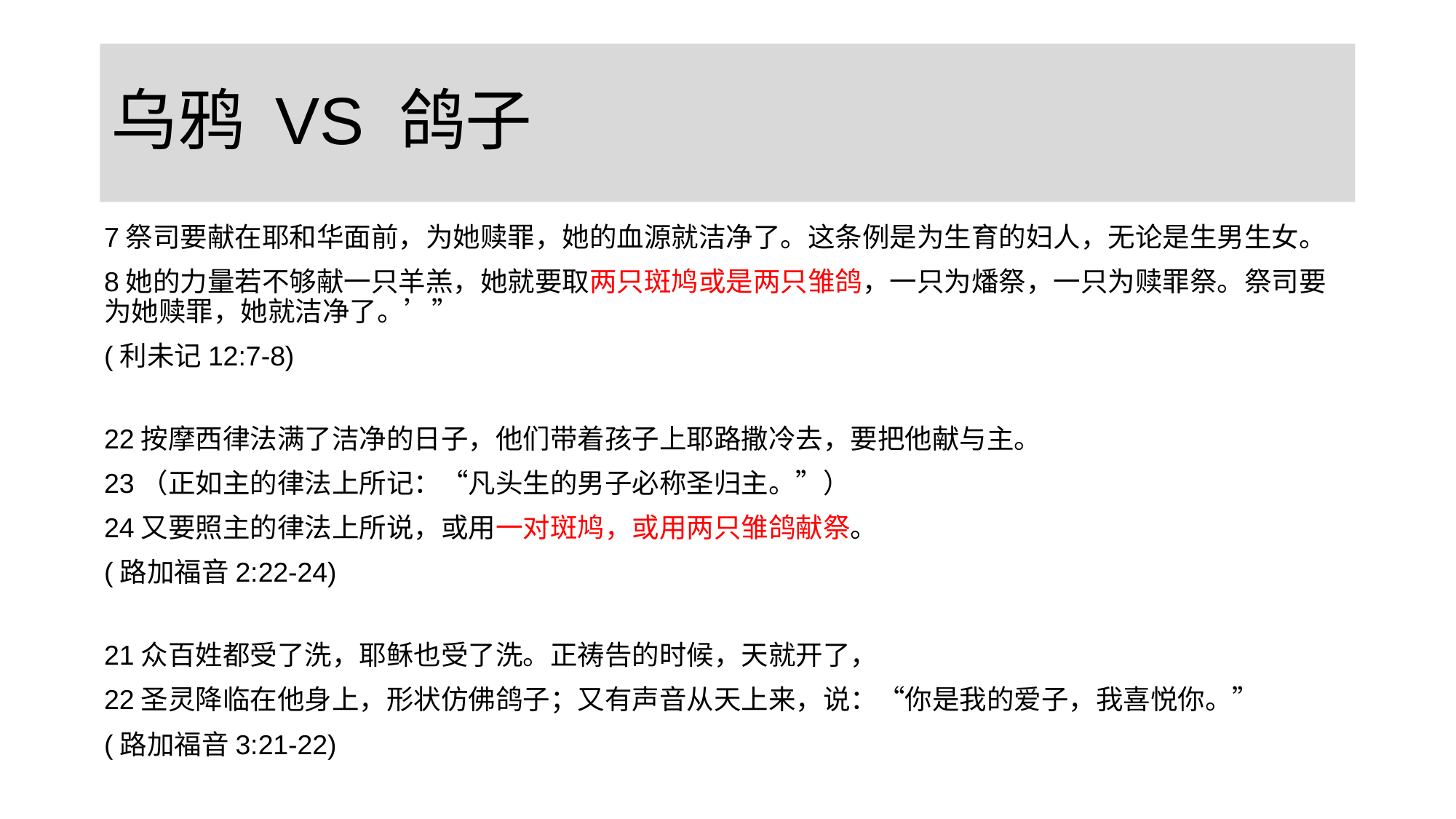

# 乌鸦 VS 鸽子
7祭司要献在耶和华面前，为她赎罪，她的血源就洁净了。这条例是为生育的妇人，无论是生男生女。
8她的力量若不够献一只羊羔，她就要取两只斑鸠或是两只雏鸽，一只为燔祭，一只为赎罪祭。祭司要为她赎罪，她就洁净了。’”
(利未记12:7-8)

22按摩西律法满了洁净的日子，他们带着孩子上耶路撒冷去，要把他献与主。
23（正如主的律法上所记：“凡头生的男子必称圣归主。”）
24又要照主的律法上所说，或用一对斑鸠，或用两只雏鸽献祭。
(路加福音2:22-24)

21众百姓都受了洗，耶稣也受了洗。正祷告的时候，天就开了，
22圣灵降临在他身上，形状仿佛鸽子；又有声音从天上来，说：“你是我的爱子，我喜悦你。”
(路加福音3:21-22)